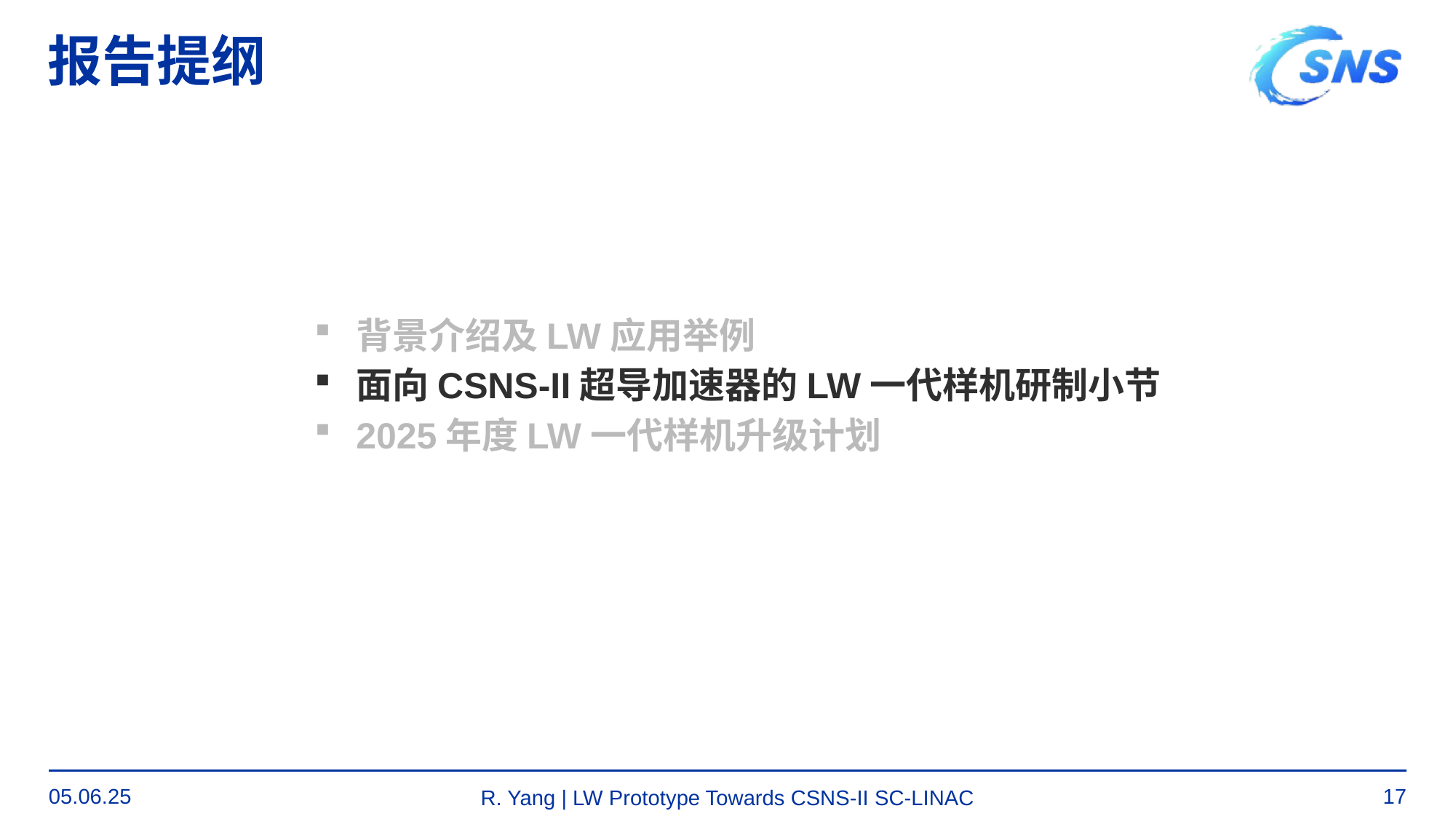

# 报告提纲
背景介绍及LW应用举例
面向CSNS-II超导加速器的LW一代样机研制小节
2025年度LW一代样机升级计划

05.06.25
17
R. Yang | LW Prototype Towards CSNS-II SC-LINAC